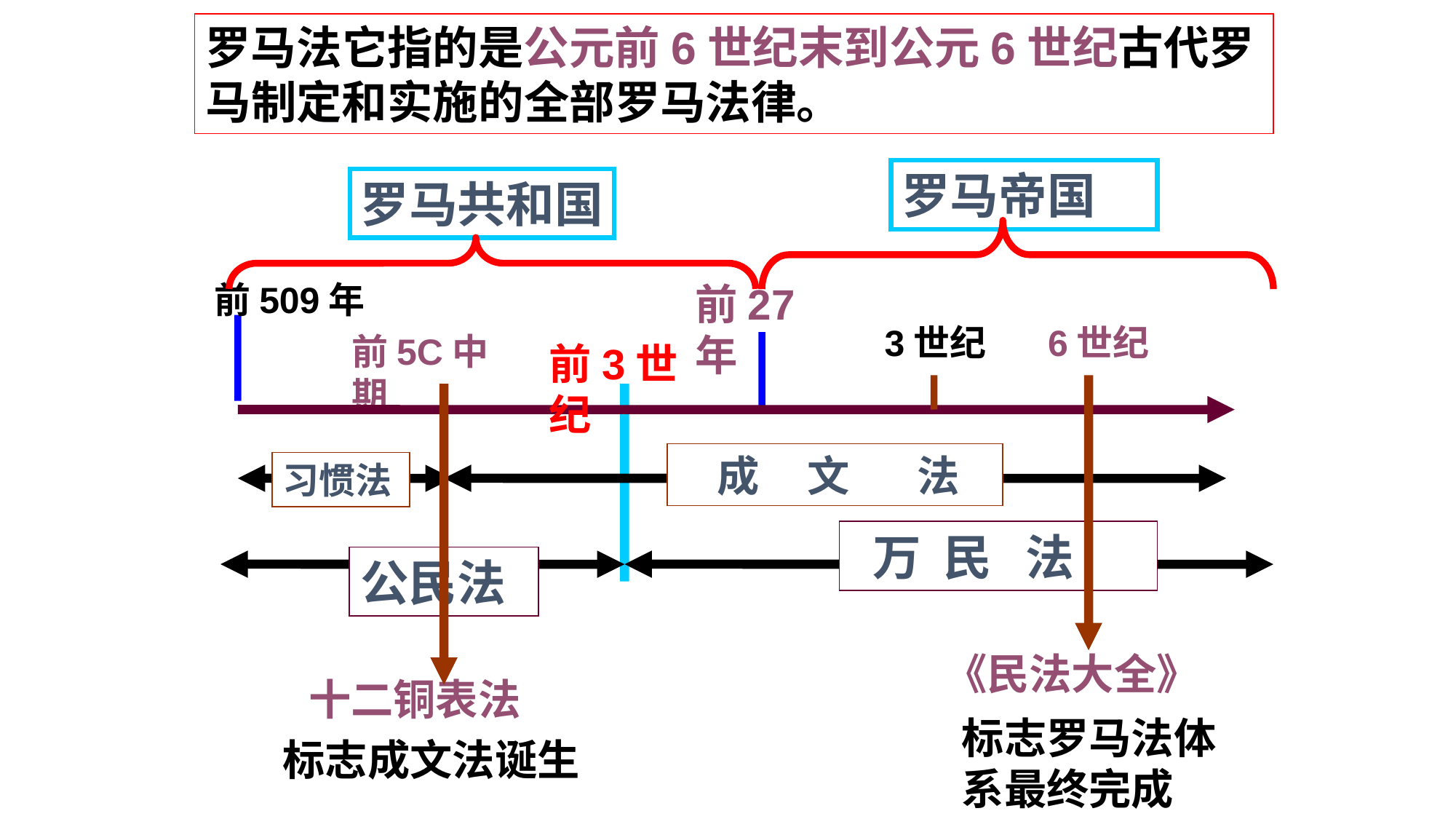

罗马法它指的是公元前6世纪末到公元6世纪古代罗马制定和实施的全部罗马法律。
罗马帝国
罗马共和国
前509年
前27年

3世纪
6世纪
前5C中期
前3世纪

   成     文       法
习惯法

 万  民   法
公民法

《民法大全》
十二铜表法
标志罗马法体系最终完成
标志成文法诞生